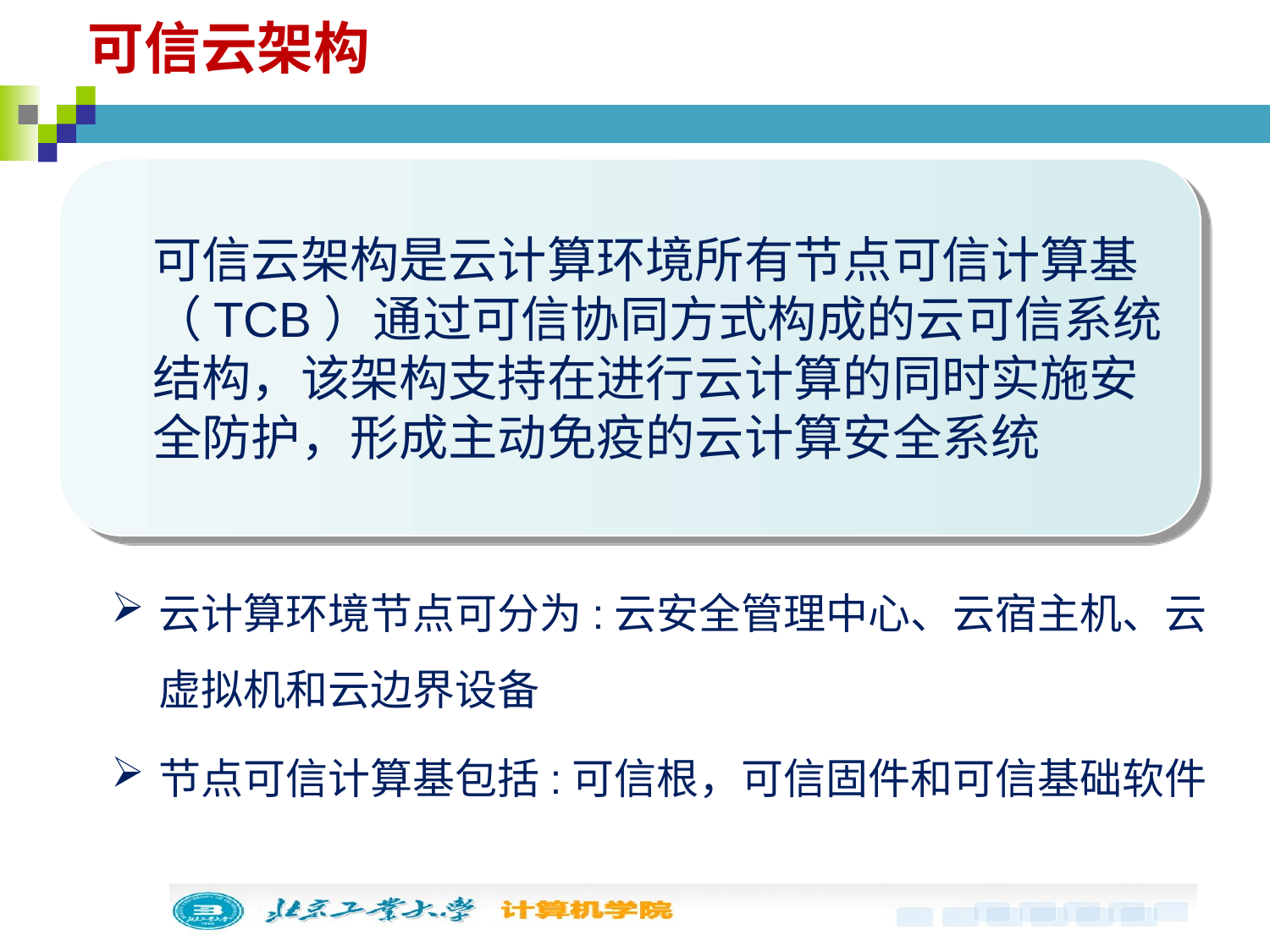

可信云架构
可信云架构是云计算环境所有节点可信计算基（TCB）通过可信协同方式构成的云可信系统结构，该架构支持在进行云计算的同时实施安全防护，形成主动免疫的云计算安全系统
云计算环境节点可分为:云安全管理中心、云宿主机、云虚拟机和云边界设备
节点可信计算基包括:可信根，可信固件和可信基础软件